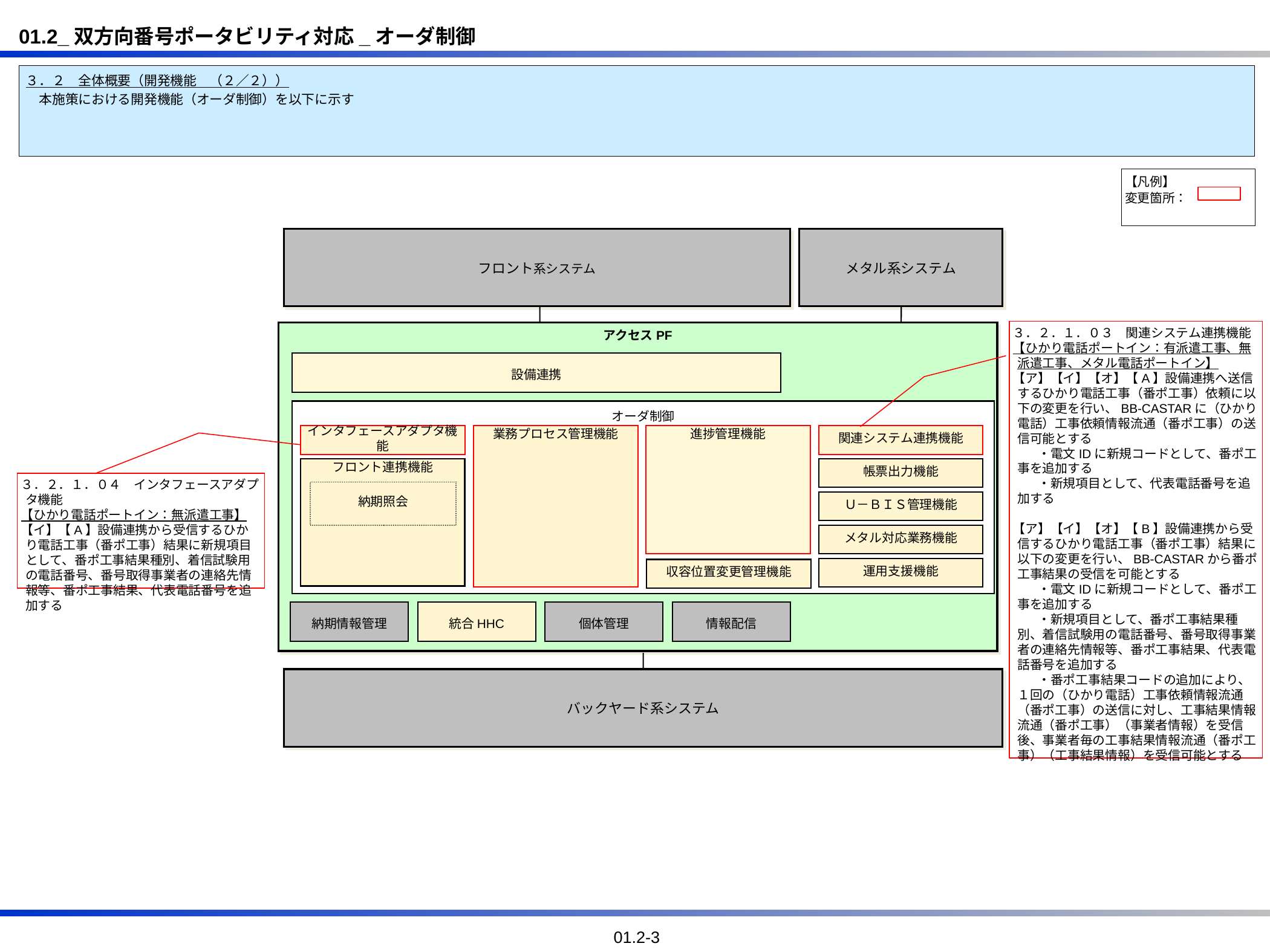

３．２　全体概要（開発機能　（２／２））
　本施策における開発機能（オーダ制御）を以下に示す
【凡例】
変更箇所：

フロント系システム
メタル系システム

３．２．１．０３　関連システム連携機能
【ひかり電話ポートイン：有派遣工事、無派遣工事、メタル電話ポートイン】
【ア】【イ】【オ】【A】設備連携へ送信するひかり電話工事（番ポ工事）依頼に以下の変更を行い、BB-CASTARに（ひかり電話）工事依頼情報流通（番ポ工事）の送信可能とする
　　・電文IDに新規コードとして、番ポ工事を追加する
　　・新規項目として、代表電話番号を追加する

【ア】【イ】【オ】【B】設備連携から受信するひかり電話工事（番ポ工事）結果に以下の変更を行い、BB-CASTARから番ポ工事結果の受信を可能とする
　　・電文IDに新規コードとして、番ポ工事を追加する
　　・新規項目として、番ポ工事結果種別、着信試験用の電話番号、番号取得事業者の連絡先情報等、番ポ工事結果、代表電話番号を追加する
　　・番ポ工事結果コードの追加により、１回の（ひかり電話）工事依頼情報流通（番ポ工事）の送信に対し、工事結果情報流通（番ポ工事）（事業者情報）を受信後、事業者毎の工事結果情報流通（番ポ工事）（工事結果情報）を受信可能とする
アクセスPF
設備連携
オーダ制御
インタフェースアダプタ機能
業務プロセス管理機能
進捗管理機能
関連システム連携機能
フロント連携機能
帳票出力機能
３．２．１．０４　インタフェースアダプタ機能
【ひかり電話ポートイン：無派遣工事】
【イ】【A】設備連携から受信するひかり電話工事（番ポ工事）結果に新規項目として、番ポ工事結果種別、着信試験用の電話番号、番号取得事業者の連絡先情報等、番ポ工事結果、代表電話番号を追加する
納期照会
Ｕ－ＢＩＳ管理機能
メタル対応業務機能
運用支援機能
収容位置変更管理機能
納期情報管理
統合HHC
個体管理
情報配信

バックヤード系システム
01.2-3